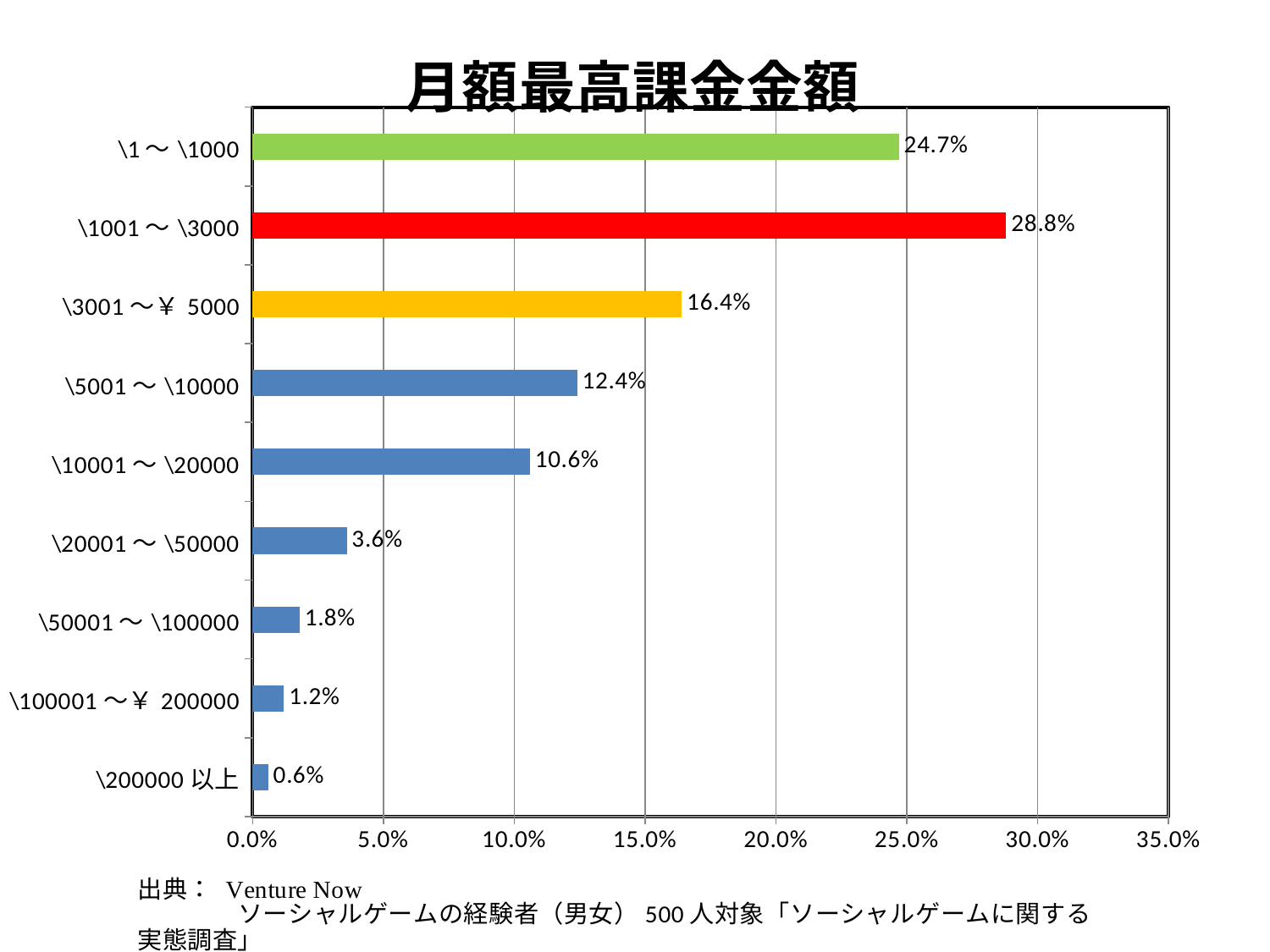

### Chart: 月額最高課金金額

| Category |  |
|---|---|
| \200000以上 | 0.006000000000000007 |
| \100001～￥200000 | 0.012 |
| \50001～\100000 | 0.018 |
| \20001～\50000 | 0.036 |
| \10001～\20000 | 0.10600000000000002 |
| \5001～\10000 | 0.1240000000000001 |
| \3001～￥5000 | 0.164 |
| \1001～\3000 | 0.2880000000000003 |
| \1～\1000 | 0.2470000000000002 |